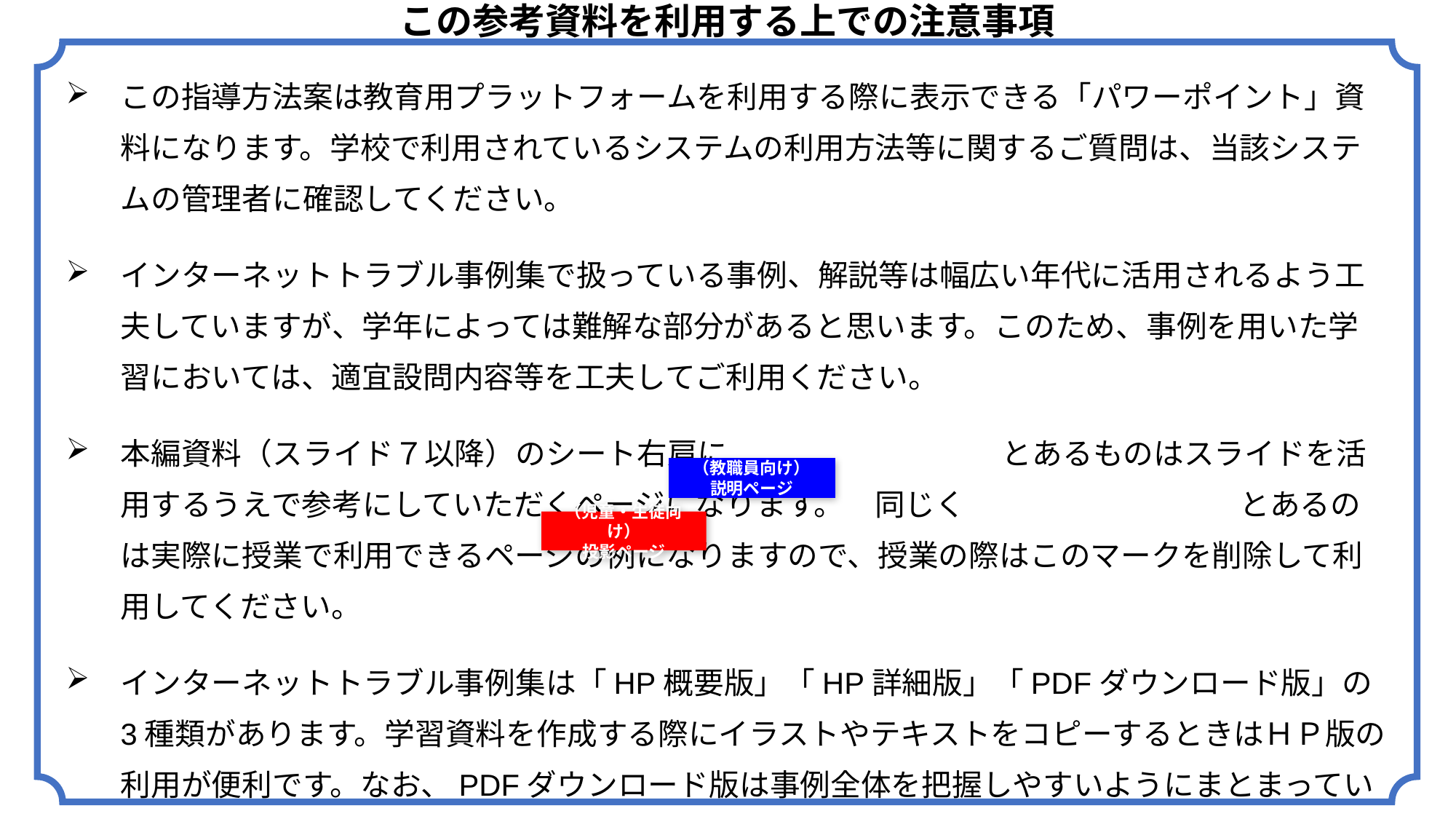

この参考資料を利用する上での注意事項

この指導方法案は教育用プラットフォームを利用する際に表示できる「パワーポイント」資料になります。学校で利用されているシステムの利用方法等に関するご質問は、当該システムの管理者に確認してください。

インターネットトラブル事例集で扱っている事例、解説等は幅広い年代に活用されるよう工夫していますが、学年によっては難解な部分があると思います。このため、事例を用いた学習においては、適宜設問内容等を工夫してご利用ください。

本編資料（スライド７以降）のシート右肩に　　　　　　　　　とあるものはスライドを活用するうえで参考にしていただくページになります。　同じく　　　　　　　　　とあるのは実際に授業で利用できるページの例になりますので、授業の際はこのマークを削除して利用してください。

インターネットトラブル事例集は「HP概要版」「HP詳細版」「PDFダウンロード版」の3種類があります。学習資料を作成する際にイラストやテキストをコピーするときはＨＰ版の利用が便利です。なお、PDFダウンロード版は事例全体を把握しやすいようにまとまっていますので、必要に応じて使い分けてください。

（教職員向け）
説明ページ
（児童・生徒向け）
投影ページ